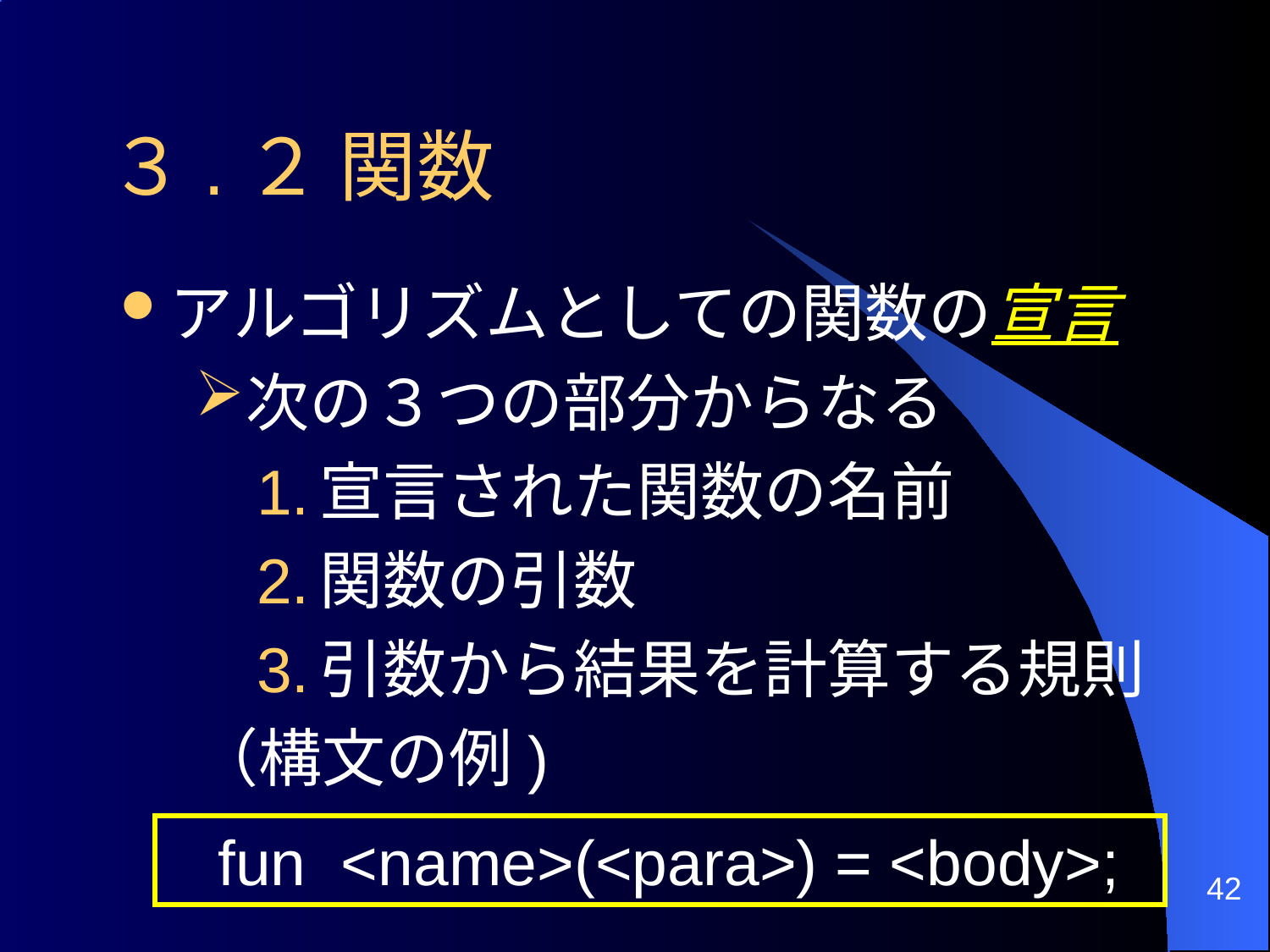

# ３.２ 関数
アルゴリズムとしての関数の宣言
次の３つの部分からなる
宣言された関数の名前
関数の引数
引数から結果を計算する規則
（構文の例)
 fun  <name>(<para>) = <body>;
42